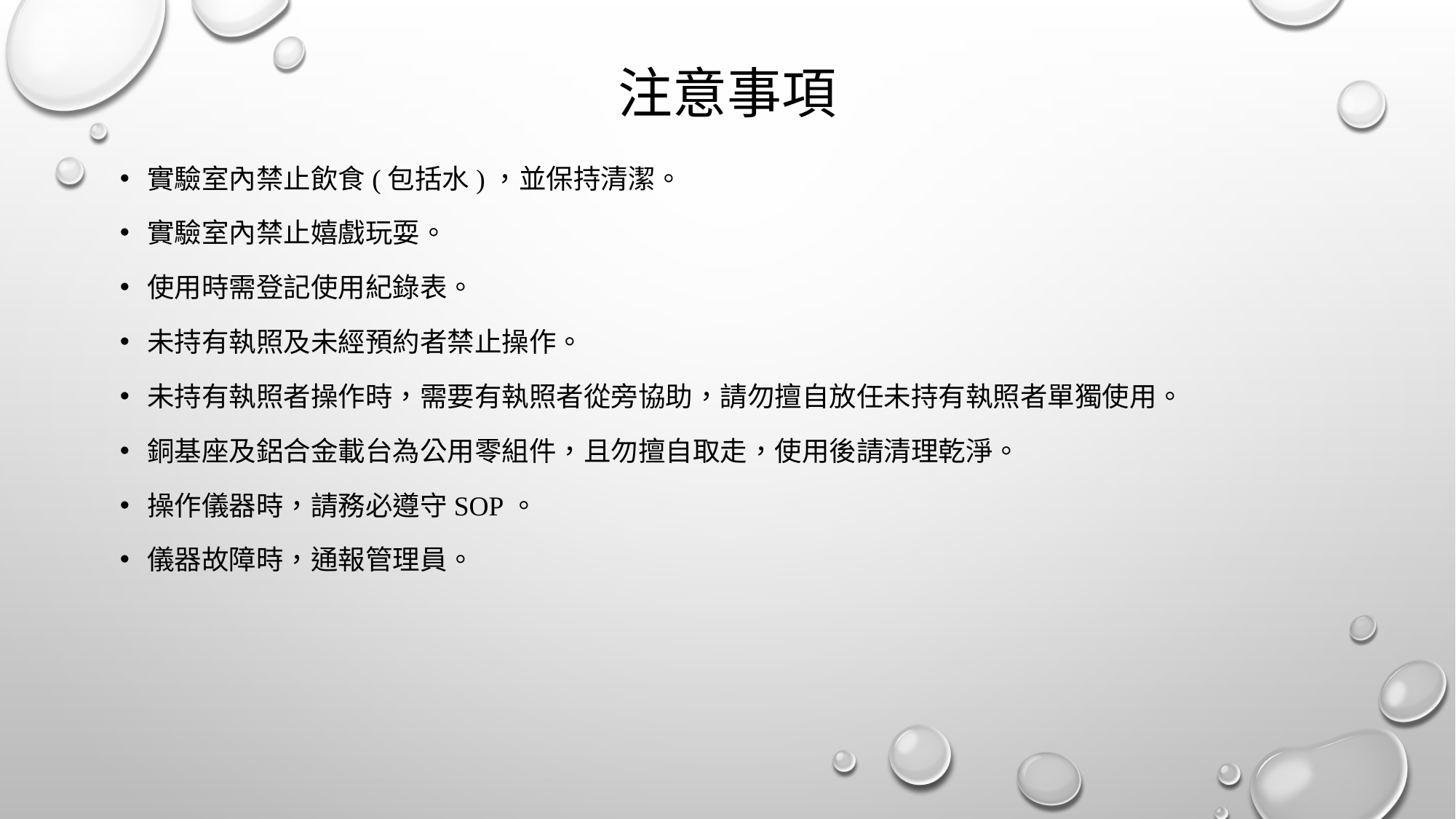

# 注意事項
實驗室內禁止飲食(包括水)，並保持清潔。
實驗室內禁止嬉戲玩耍。
使用時需登記使用紀錄表。
未持有執照及未經預約者禁止操作。
未持有執照者操作時，需要有執照者從旁協助，請勿擅自放任未持有執照者單獨使用。
銅基座及鋁合金載台為公用零組件，且勿擅自取走，使用後請清理乾淨。
操作儀器時，請務必遵守SOP。
儀器故障時，通報管理員。